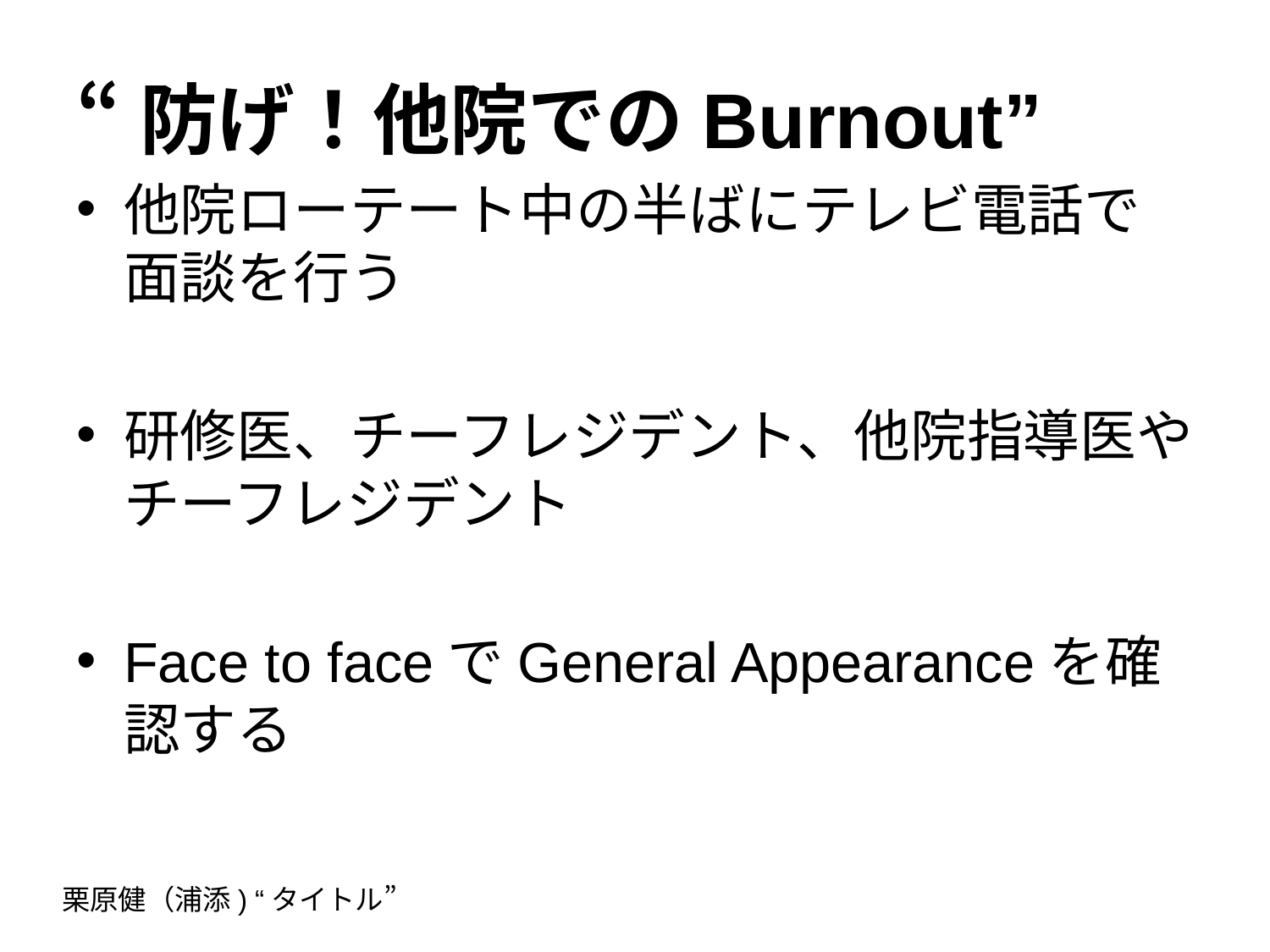

# “防げ！他院でのBurnout”
他院ローテート中の半ばにテレビ電話で面談を行う

研修医、チーフレジデント、他院指導医やチーフレジデント

Face to faceでGeneral Appearanceを確認する

栗原健（浦添) “タイトル”